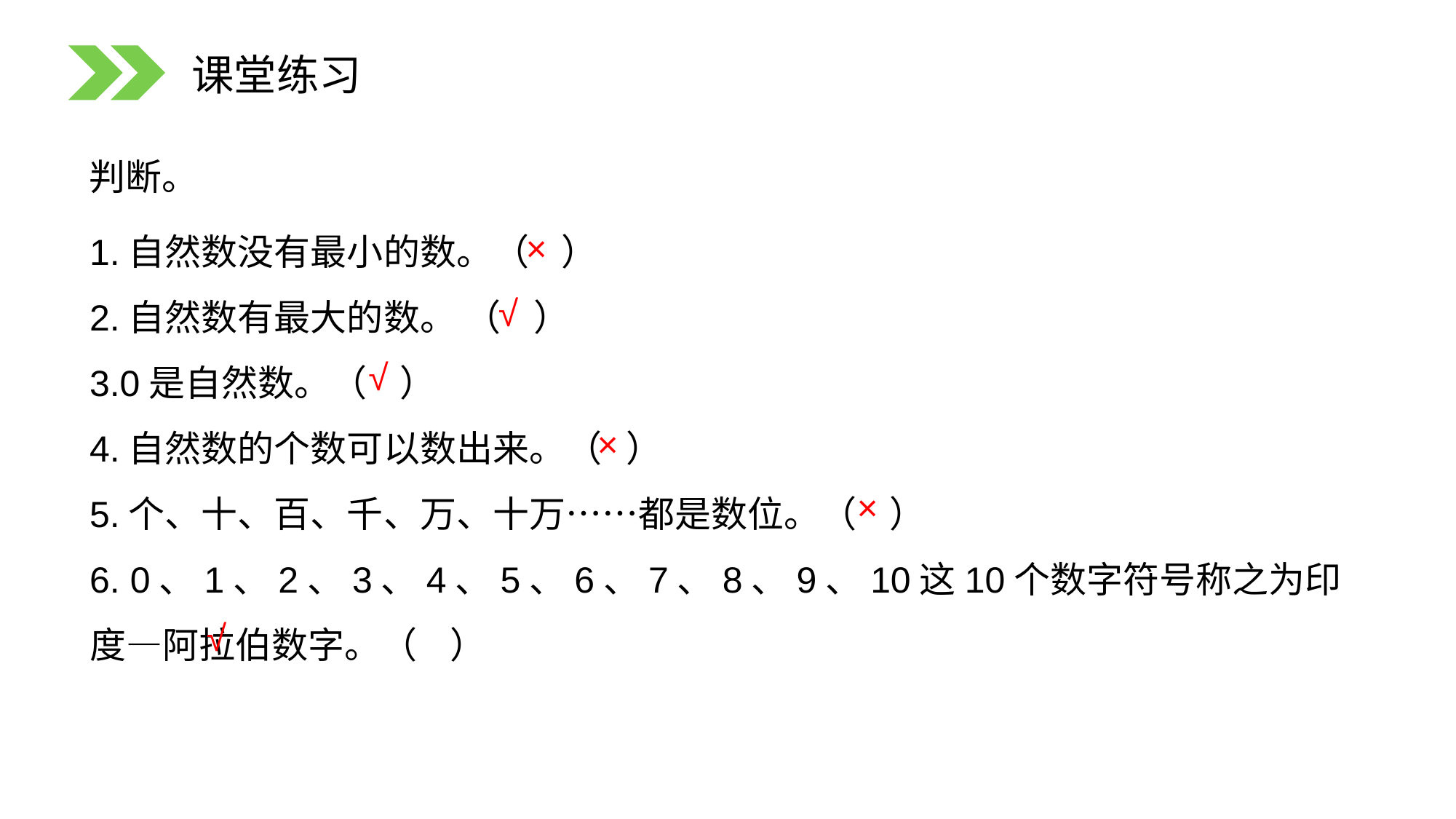

课堂练习
判断。
1.自然数没有最小的数。（    ）
2.自然数有最大的数。 （    ）
3.0是自然数。（    ）
4.自然数的个数可以数出来。（   ）
5.个、十、百、千、万、十万……都是数位。（    ）
6. 0、1、2、3、4、5、6、7、8、9、10这10个数字符号称之为印度—阿拉伯数字。（    ）
×
√
√
×
×
√